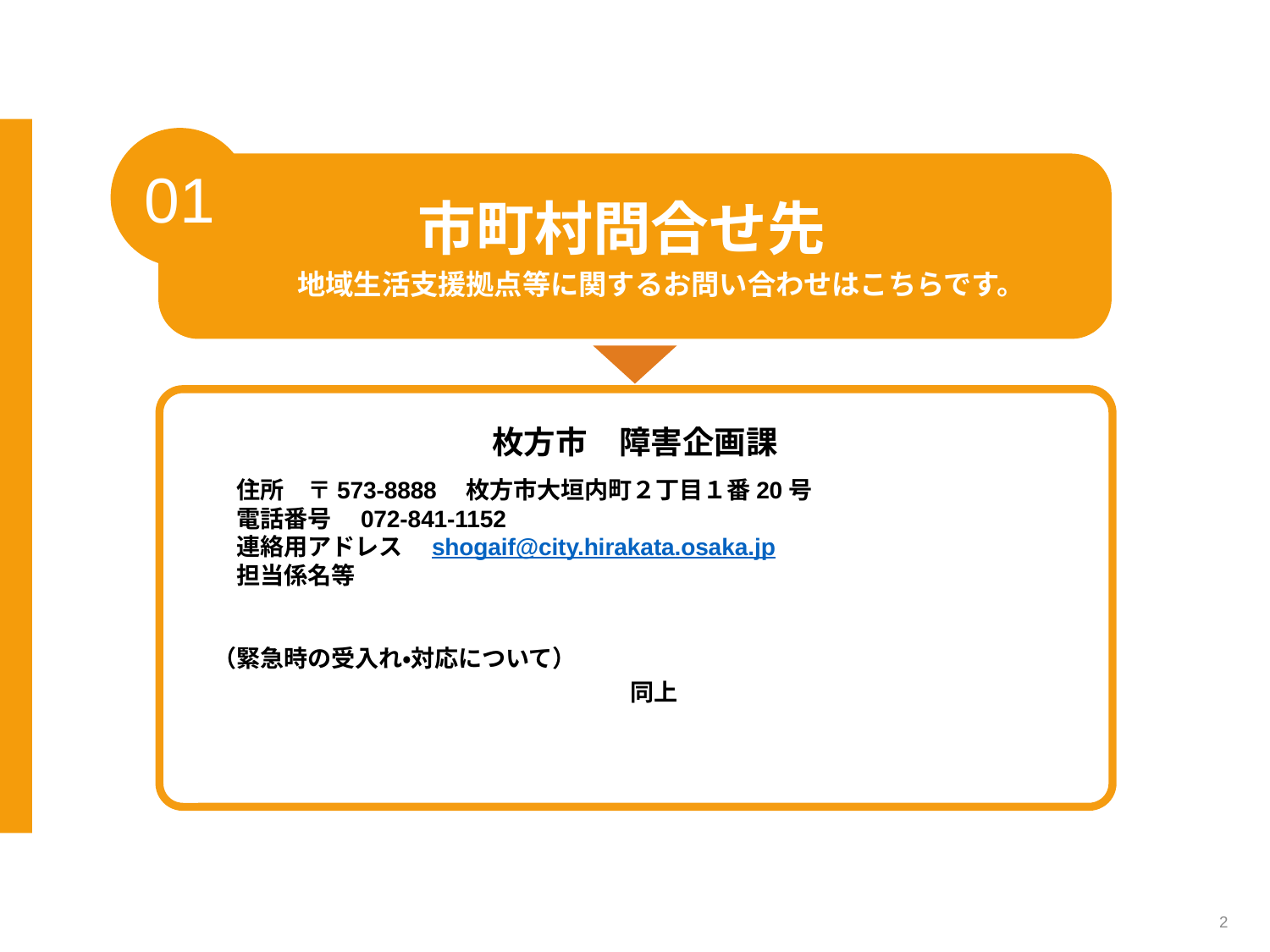

01

市町村問合せ先
地域生活支援拠点等に関するお問い合わせはこちらです。

枚方市　障害企画課
　　住所　〒573-8888　枚方市大垣内町２丁目１番20号
　　電話番号　072-841-1152
　　連絡用アドレス　shogaif@city.hirakata.osaka.jp
　　担当係名等
　（緊急時の受入れ・対応について）
      同上
2